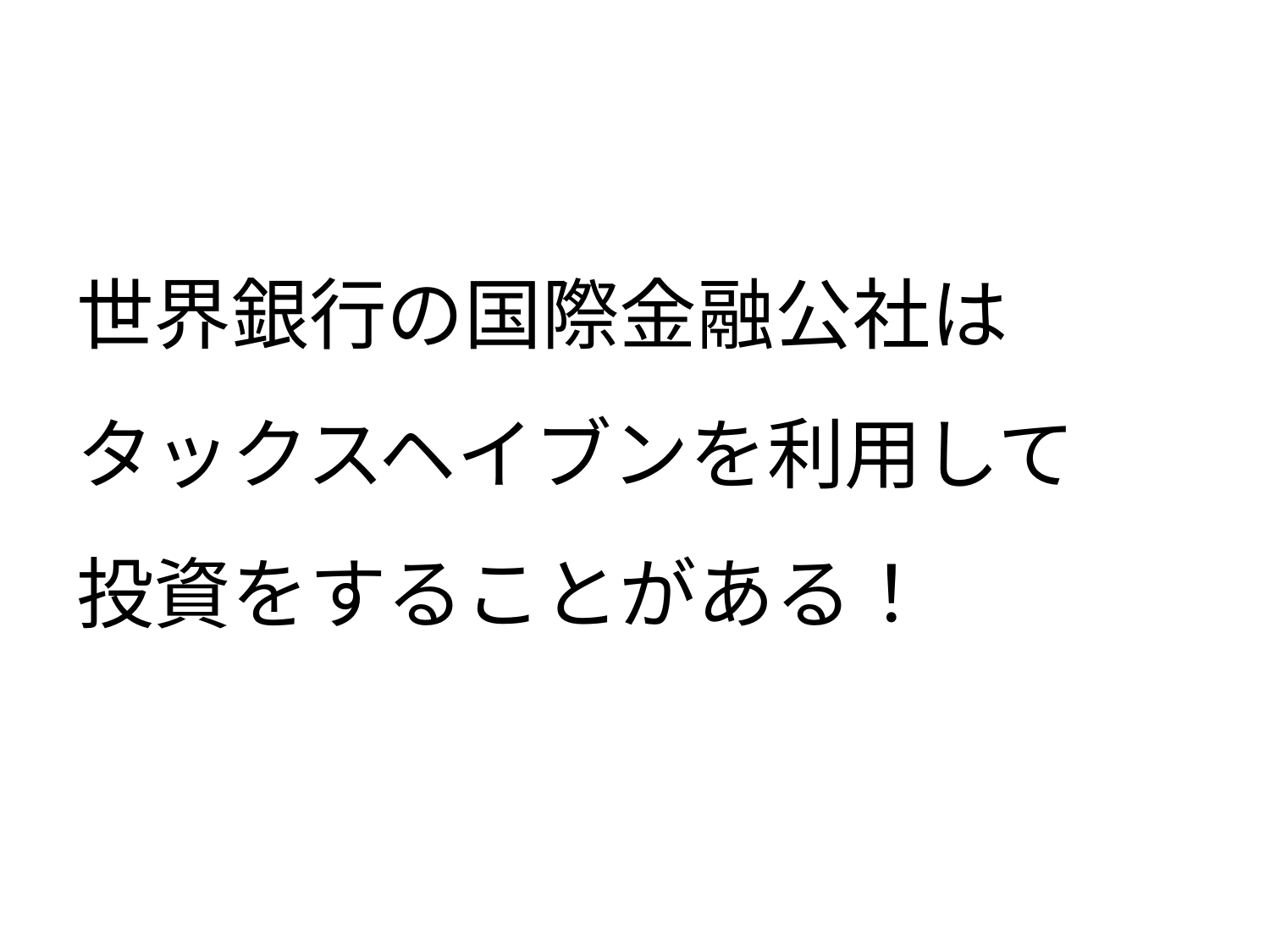

# 世界銀行の国際金融公社は タックスヘイブンを利用して 投資をすることがある！